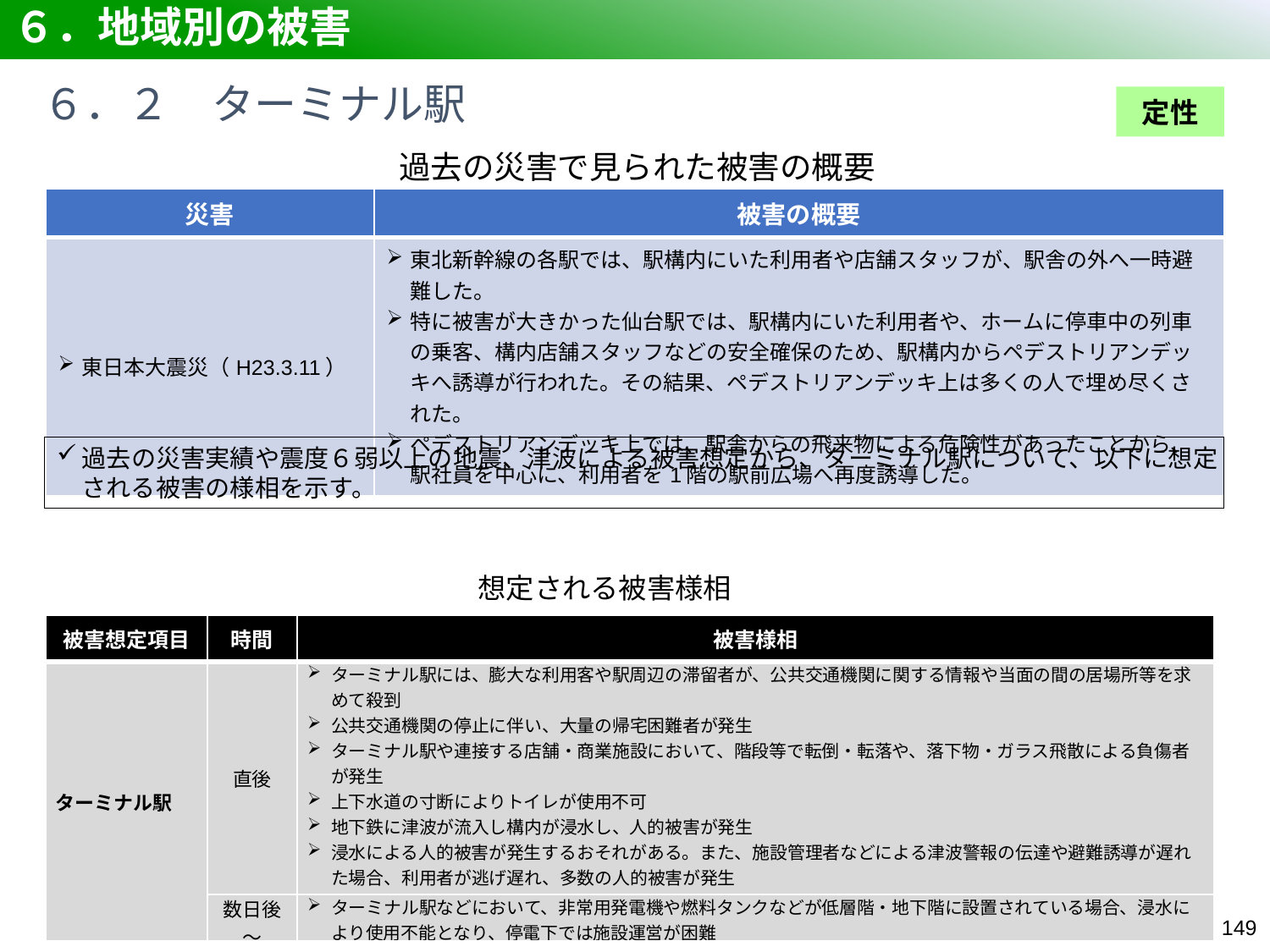

# ６．地域別の被害
６．２　ターミナル駅
定性
過去の災害で見られた被害の概要
| 災害 | 被害の概要 |
| --- | --- |
| 東日本大震災（H23.3.11） | 東北新幹線の各駅では、駅構内にいた利用者や店舗スタッフが、駅舎の外へ一時避難した。 特に被害が大きかった仙台駅では、駅構内にいた利用者や、ホームに停車中の列車の乗客、構内店舗スタッフなどの安全確保のため、駅構内からペデストリアンデッキへ誘導が行われた。その結果、ペデストリアンデッキ上は多くの人で埋め尽くされた。 ペデストリアンデッキ上では、駅舎からの飛来物による危険性があったことから、駅社員を中心に、利用者を1階の駅前広場へ再度誘導した。 |
過去の災害実績や震度６弱以上の地震、津波による被害想定から、ターミナル駅について、以下に想定される被害の様相を示す。
想定される被害様相
| 被害想定項目 | 時間 | 被害様相 |
| --- | --- | --- |
| ターミナル駅 | 直後 | ターミナル駅には、膨大な利用客や駅周辺の滞留者が、公共交通機関に関する情報や当面の間の居場所等を求めて殺到 公共交通機関の停止に伴い、大量の帰宅困難者が発生 ターミナル駅や連接する店舗・商業施設において、階段等で転倒・転落や、落下物・ガラス飛散による負傷者が発生 上下水道の寸断によりトイレが使用不可 地下鉄に津波が流入し構内が浸水し、人的被害が発生 浸水による人的被害が発生するおそれがある。また、施設管理者などによる津波警報の伝達や避難誘導が遅れた場合、利用者が逃げ遅れ、多数の人的被害が発生 多くの利用者が滞留した状況下において、停電や火災の発生、情報提供の遅れなど複数の条件が重なり、利用者の中で混乱、パニック等により群集雪崩等が発生して多数が死傷する可能性 |
|  | 数日後～ | ターミナル駅などにおいて、非常用発電機や燃料タンクなどが低層階・地下階に設置されている場合、浸水により使用不能となり、停電下では施設運営が困難 |
149